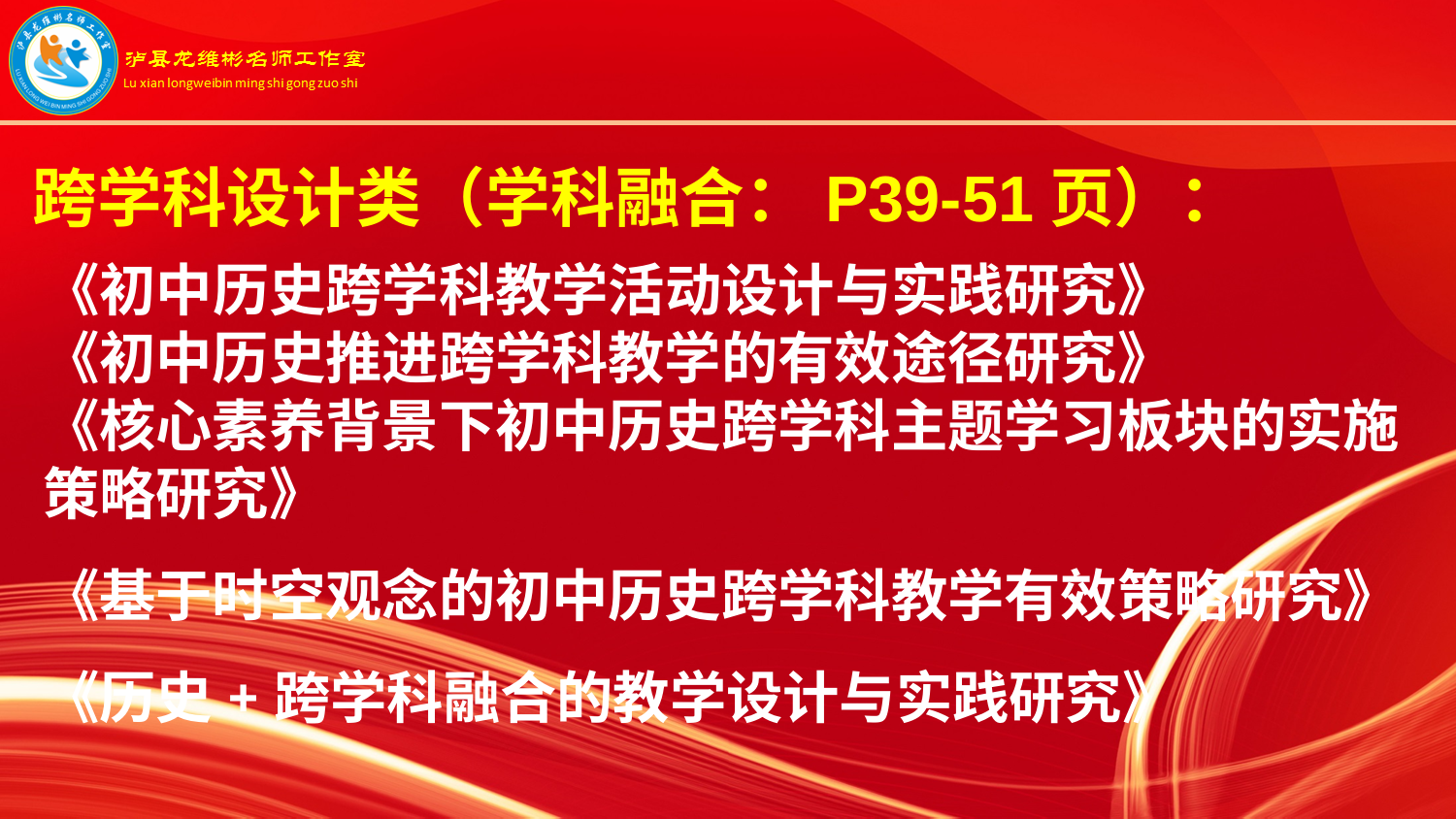

跨学科设计类（学科融合：P39-51页）：
《初中历史跨学科教学活动设计与实践研究》
《初中历史推进跨学科教学的有效途径研究》
《核心素养背景下初中历史跨学科主题学习板块的实施策略研究》
《基于时空观念的初中历史跨学科教学有效策略研究》《历史+跨学科融合的教学设计与实践研究》